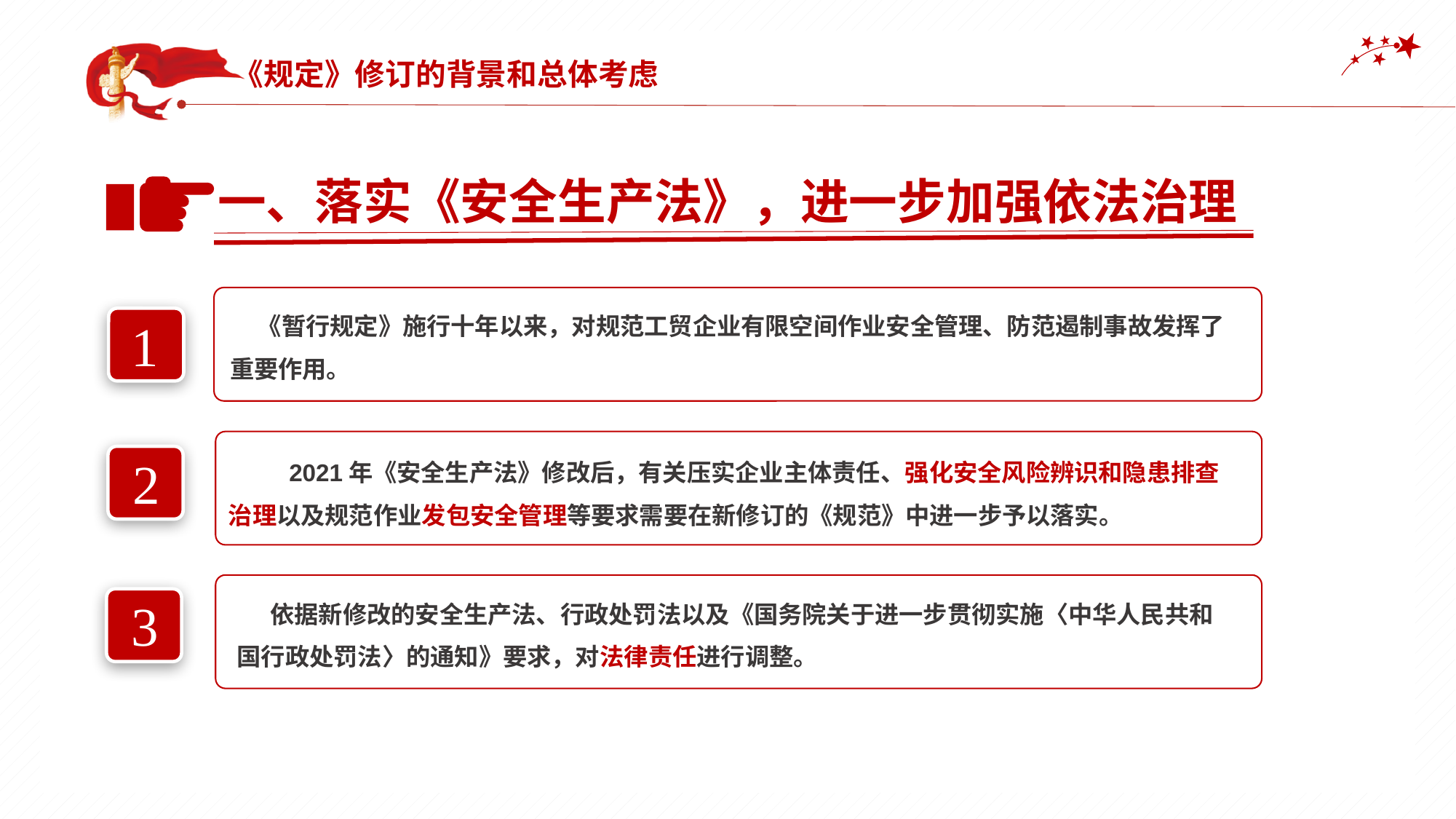

《规定》修订的背景和总体考虑
一、落实《安全生产法》，进一步加强依法治理

    《暂行规定》施行十年以来，对规范工贸企业有限空间作业安全管理、防范遏制事故发挥了重要作用。
1

         2021年《安全生产法》修改后，有关压实企业主体责任、强化安全风险辨识和隐患排查治理以及规范作业发包安全管理等要求需要在新修订的《规范》中进一步予以落实。
2

3

     依据新修改的安全生产法、行政处罚法以及《国务院关于进一步贯彻实施〈中华人民共和国行政处罚法〉的通知》要求，对法律责任进行调整。